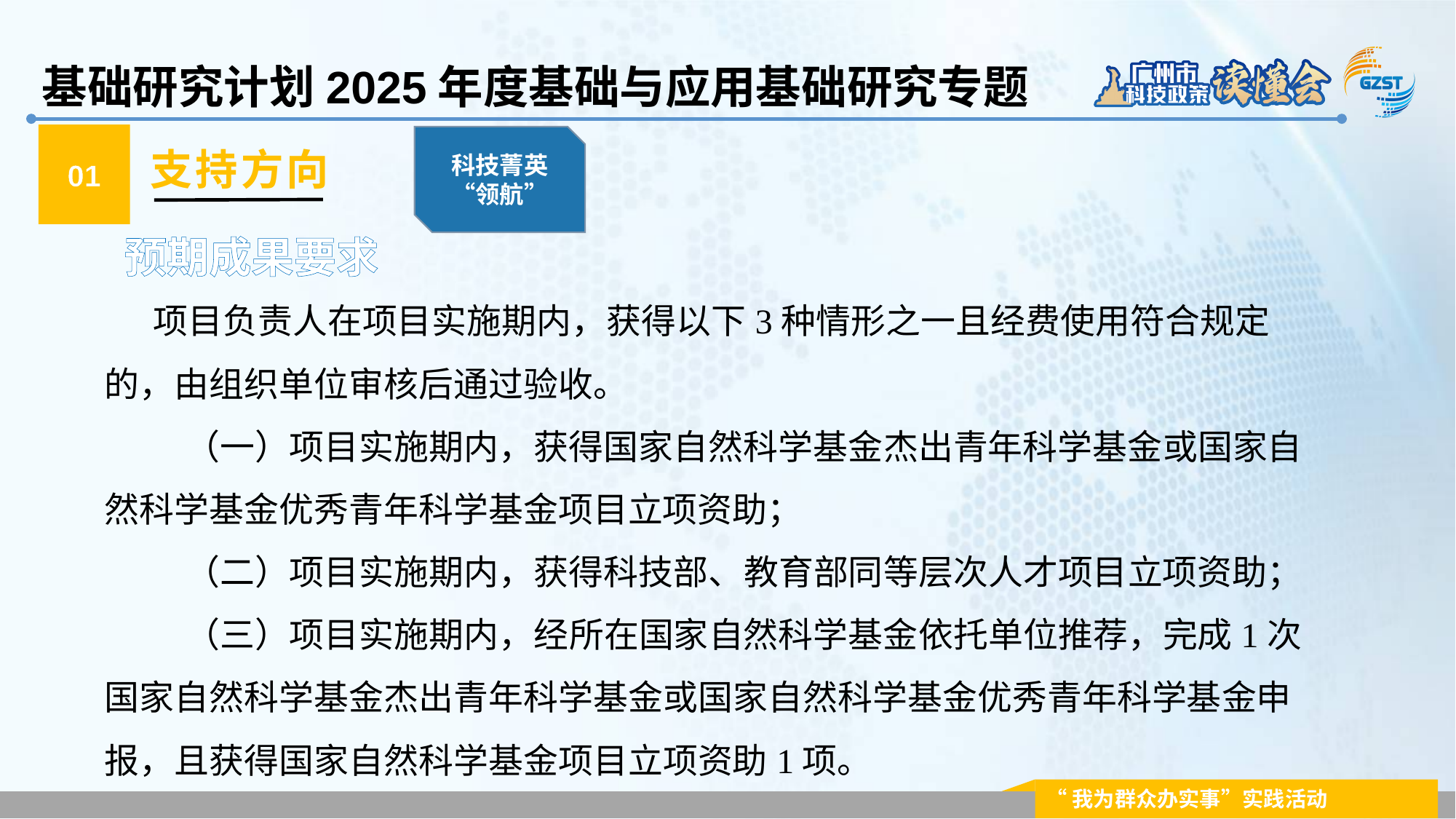

基础研究计划2025年度基础与应用基础研究专题
01
支持方向
科技菁英“领航”
预期成果要求
项目负责人在项目实施期内，获得以下3种情形之一且经费使用符合规定的，由组织单位审核后通过验收。
   （一）项目实施期内，获得国家自然科学基金杰出青年科学基金或国家自然科学基金优秀青年科学基金项目立项资助；
   （二）项目实施期内，获得科技部、教育部同等层次人才项目立项资助；
   （三）项目实施期内，经所在国家自然科学基金依托单位推荐，完成1次国家自然科学基金杰出青年科学基金或国家自然科学基金优秀青年科学基金申报，且获得国家自然科学基金项目立项资助1项。
“我为群众办实事”实践活动